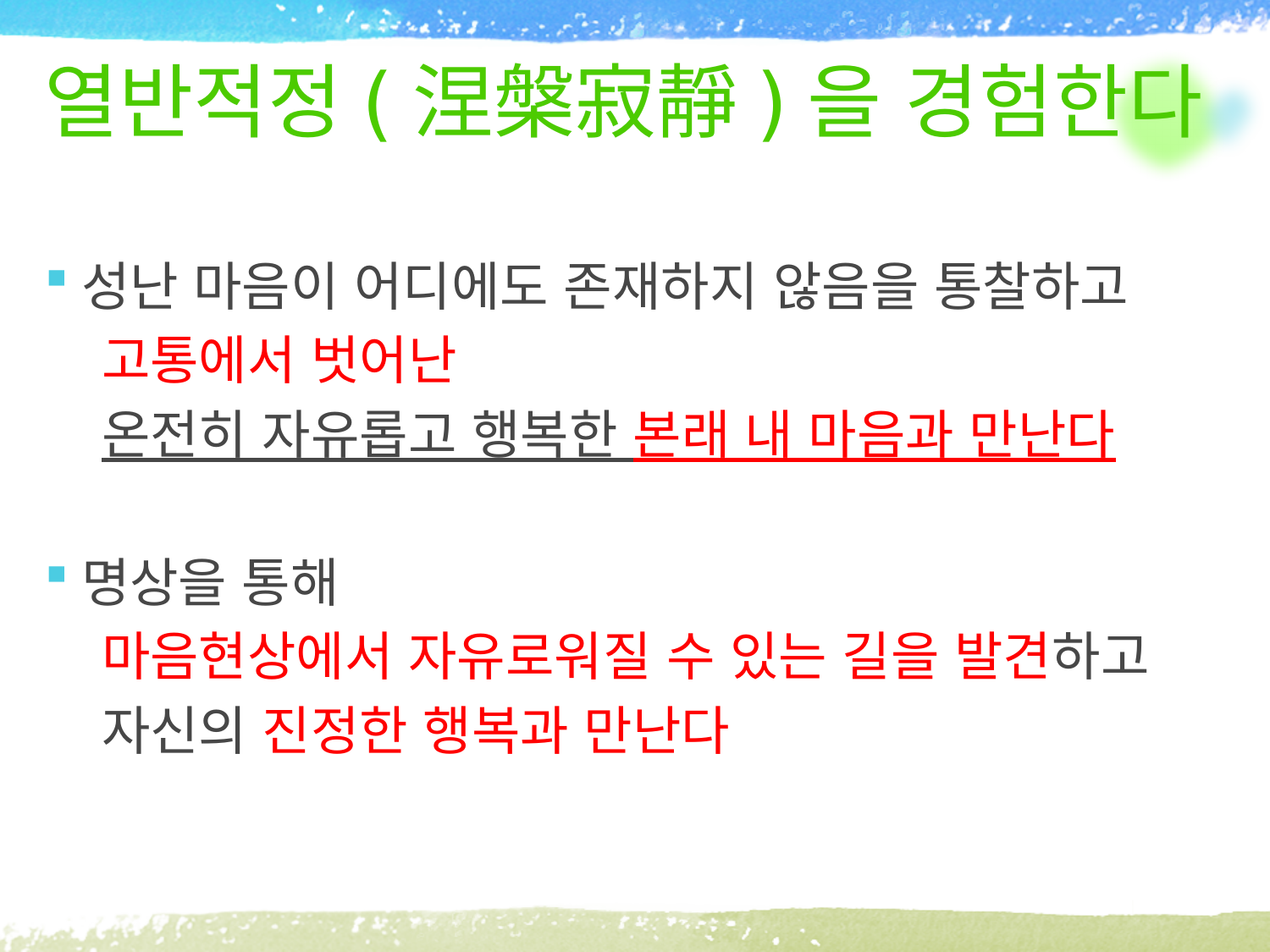

# 열반적정(涅槃寂靜)을 경험한다

성난 마음이 어디에도 존재하지 않음을 통찰하고
   고통에서 벗어난
   온전히 자유롭고 행복한 본래 내 마음과 만난다

명상을 통해
   마음현상에서 자유로워질 수 있는 길을 발견하고
   자신의 진정한 행복과 만난다